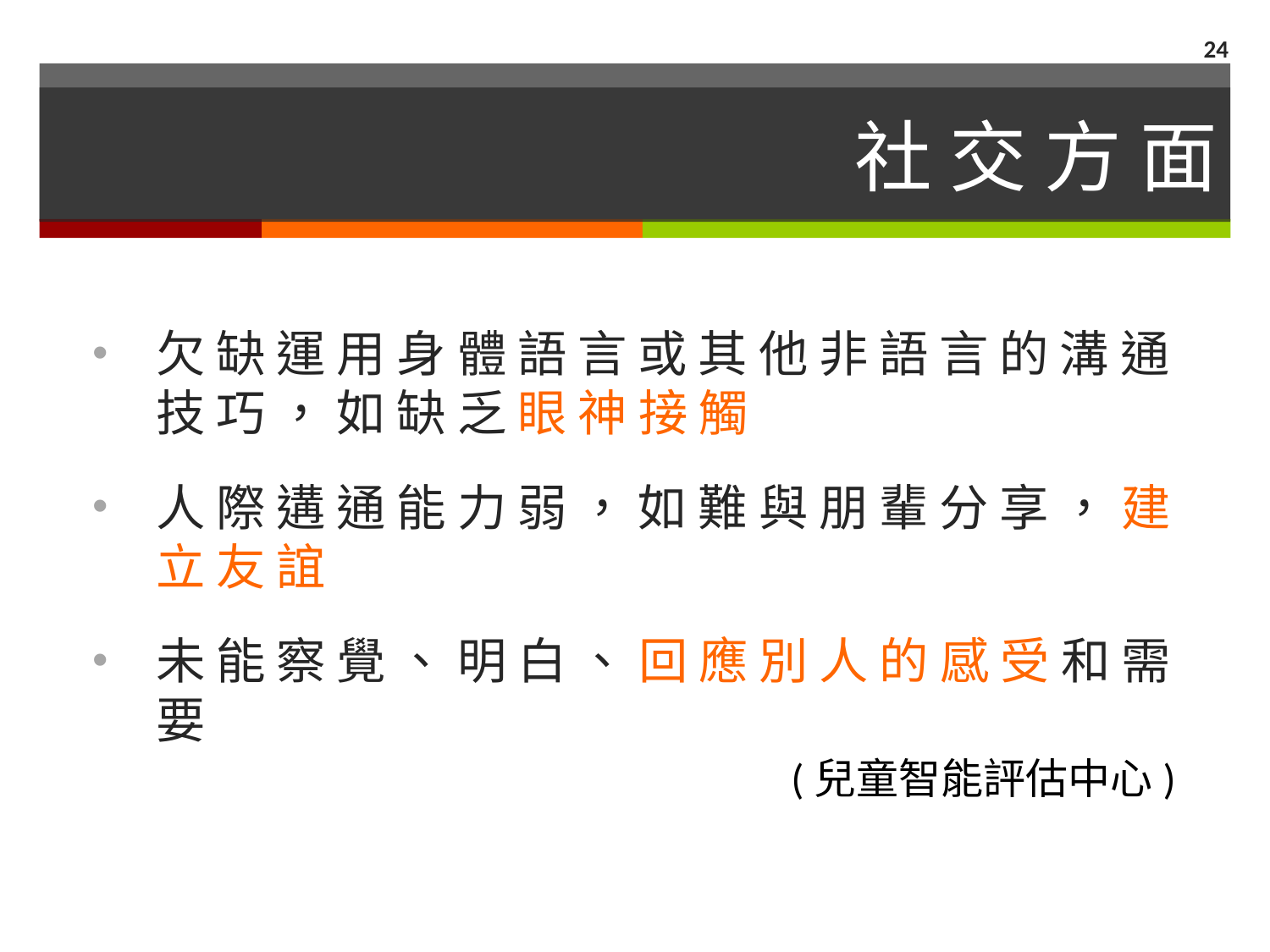

24
# 社 交 方 面
欠 缺 運 用 身 體 語 言 或 其 他 非 語 言 的 溝 通 技 巧 ， 如 缺 乏 眼 神 接 觸
人 際 遘 通 能 力 弱 ， 如 難 與 朋 輩 分 享 ， 建 立 友 誼
未 能 察 覺 、 明 白 、 回 應 別 人 的 感 受 和 需 要
(兒童智能評估中心)